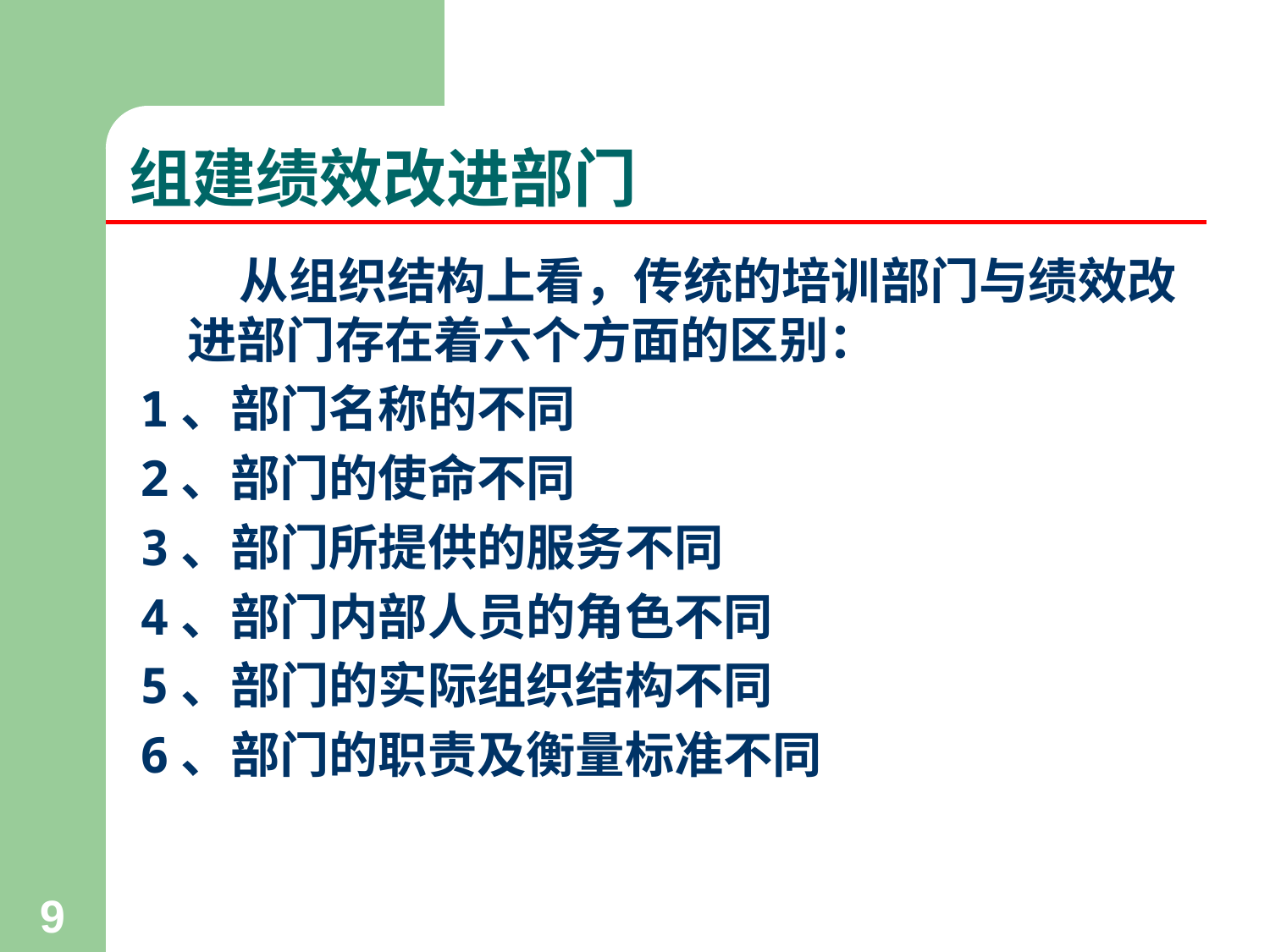

组建绩效改进部门
        从组织结构上看，传统的培训部门与绩效改进部门存在着六个方面的区别：
1、部门名称的不同
2、部门的使命不同
3、部门所提供的服务不同
4、部门内部人员的角色不同
5、部门的实际组织结构不同
6、部门的职责及衡量标准不同
# 9